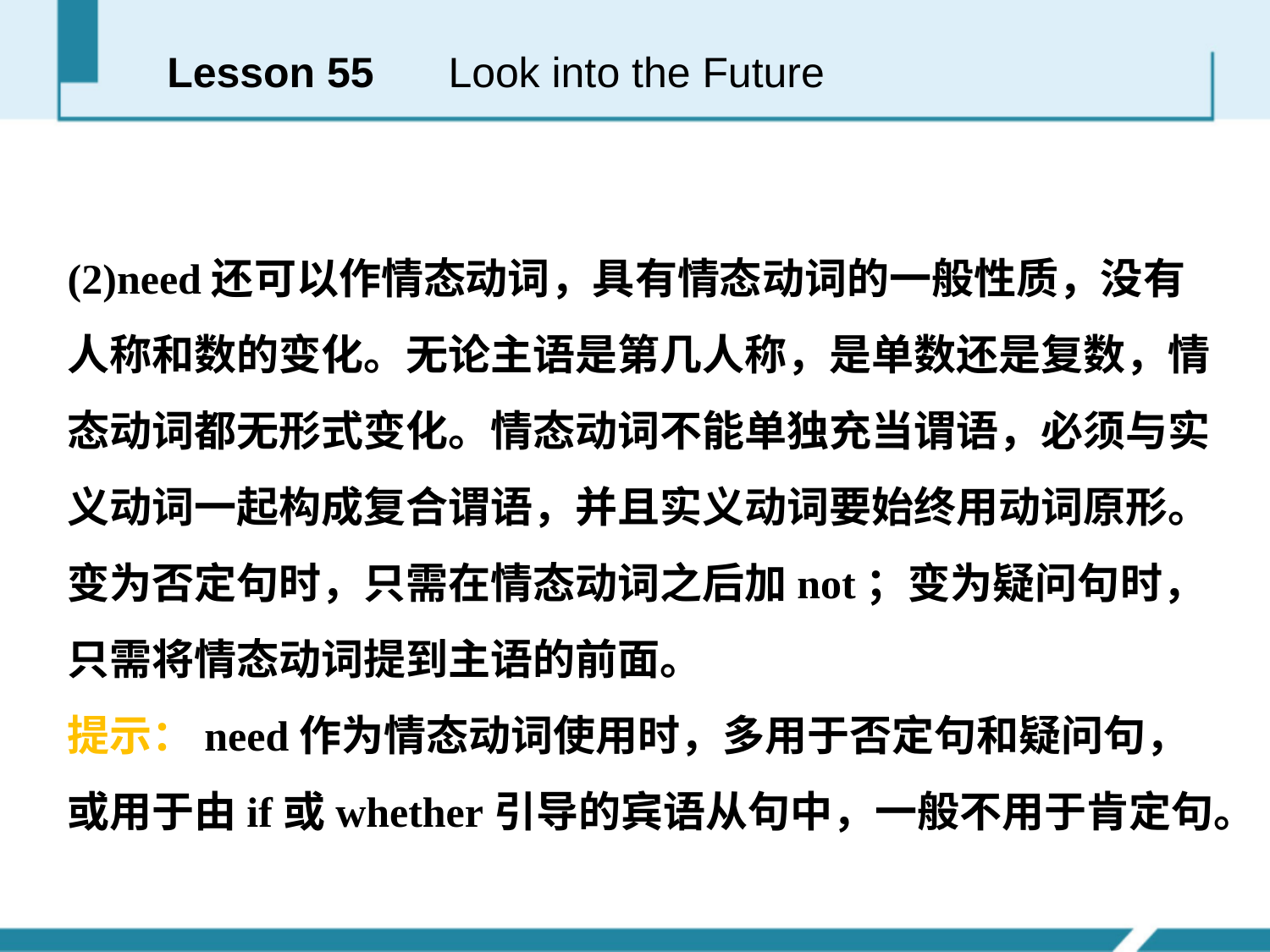

Lesson 55 　Look into the Future
(2)need还可以作情态动词，具有情态动词的一般性质，没有人称和数的变化。无论主语是第几人称，是单数还是复数，情态动词都无形式变化。情态动词不能单独充当谓语，必须与实义动词一起构成复合谓语，并且实义动词要始终用动词原形。变为否定句时，只需在情态动词之后加not；变为疑问句时，只需将情态动词提到主语的前面。
提示：need作为情态动词使用时，多用于否定句和疑问句，或用于由if或whether引导的宾语从句中，一般不用于肯定句。